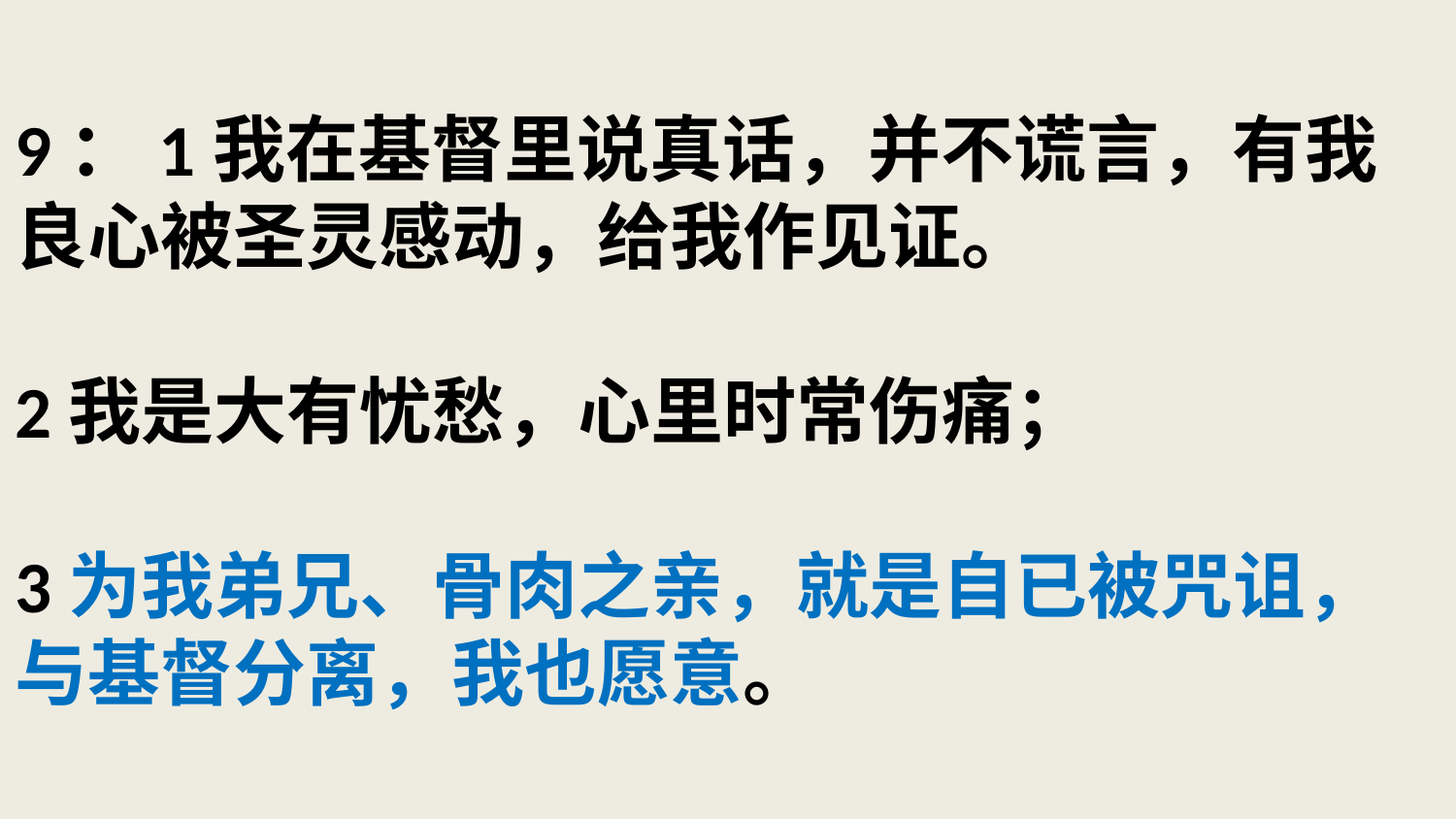

# 9：1我在基督里说真话，并不谎言，有我良心被圣灵感动，给我作见证。 2我是大有忧愁，心里时常伤痛； 3为我弟兄、骨肉之亲，就是自已被咒诅，与基督分离，我也愿意。